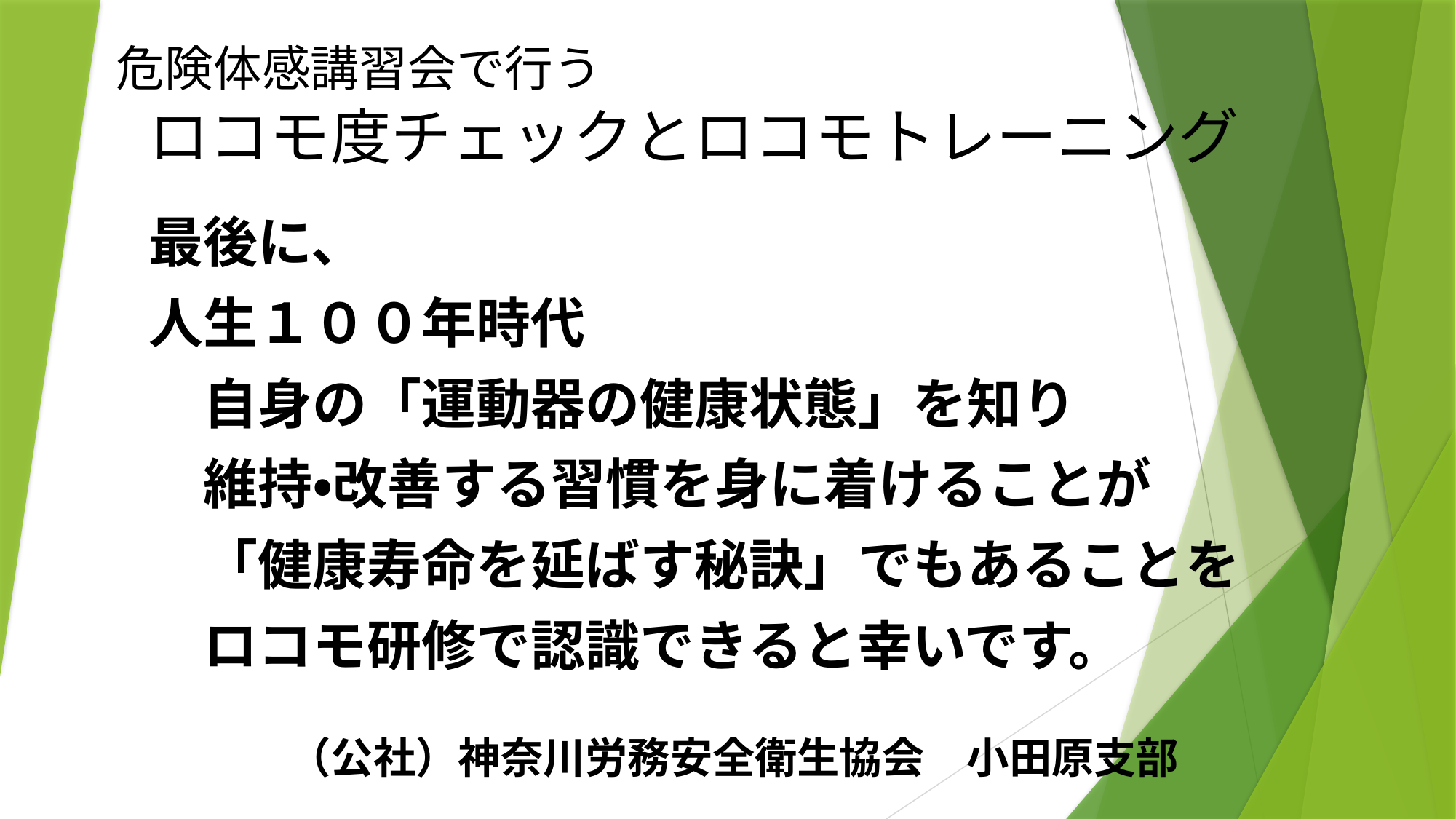

# 危険体感講習会で行う 　ロコモ度チェックとロコモトレーニング
最後に、
人生１００年時代
　自身の「運動器の健康状態」を知り
　維持・改善する習慣を身に着けることが
　「健康寿命を延ばす秘訣」でもあることを
　ロコモ研修で認識できると幸いです。

（公社）神奈川労務安全衛生協会　小田原支部